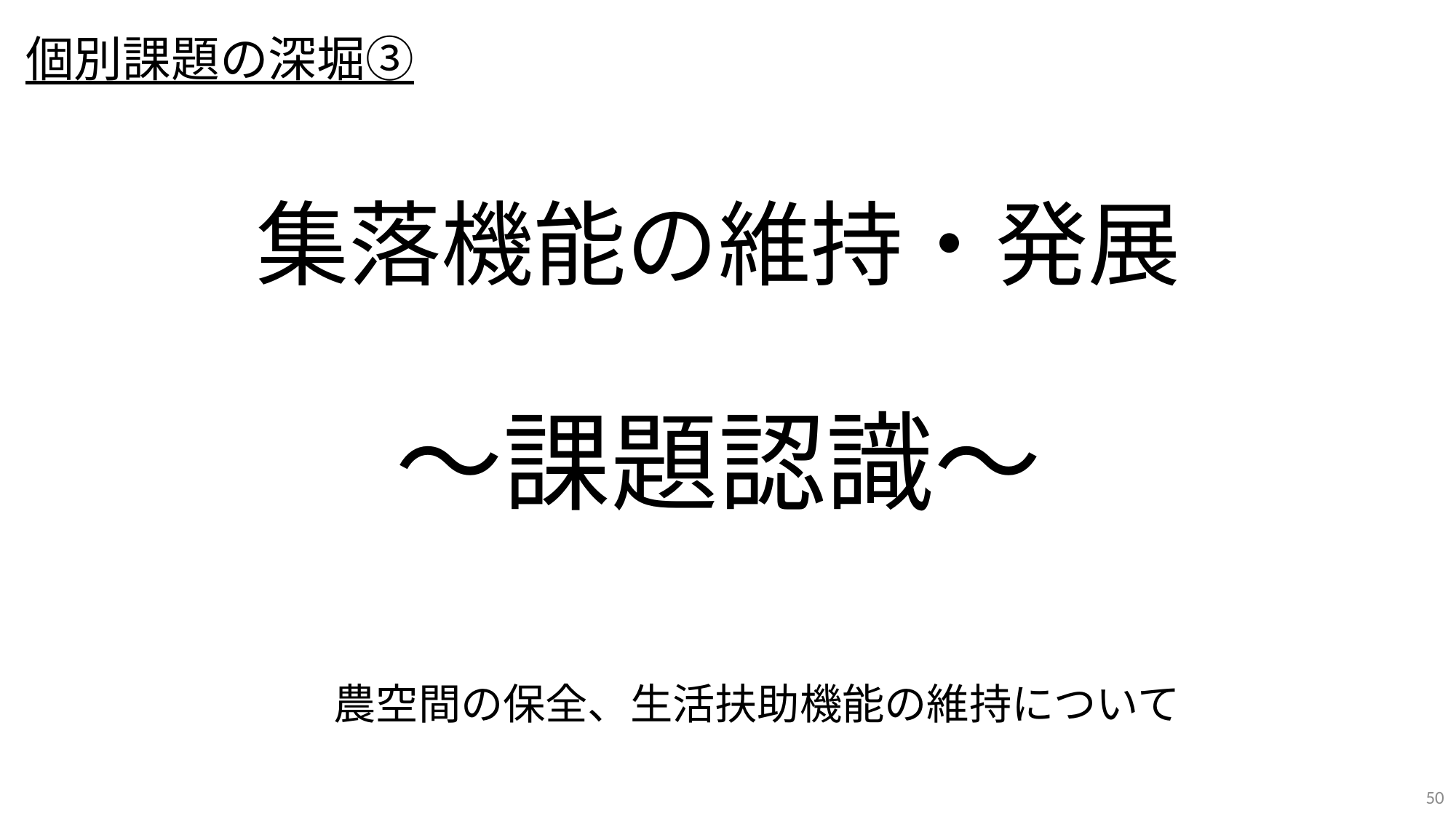

個別課題の深堀③

集落機能の維持・発展
～課題認識～
農空間の保全、生活扶助機能の維持について
50